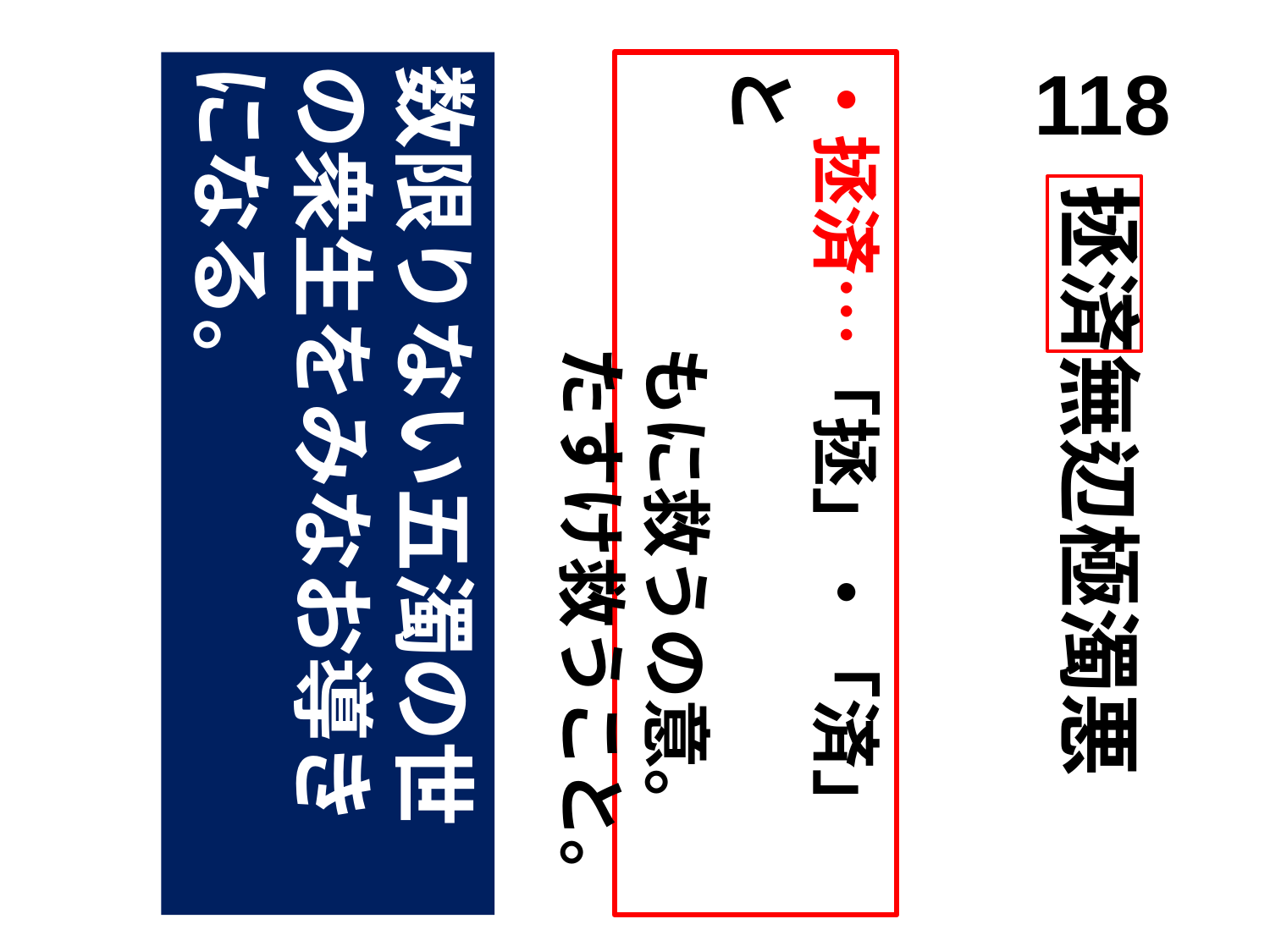

118
数限りない五濁の世の衆生をみなお導きになる。
・拯済…「拯」・「済」と
　　　　もに救うの意。
　　　　たすけ救うこと。
拯済無辺極濁悪